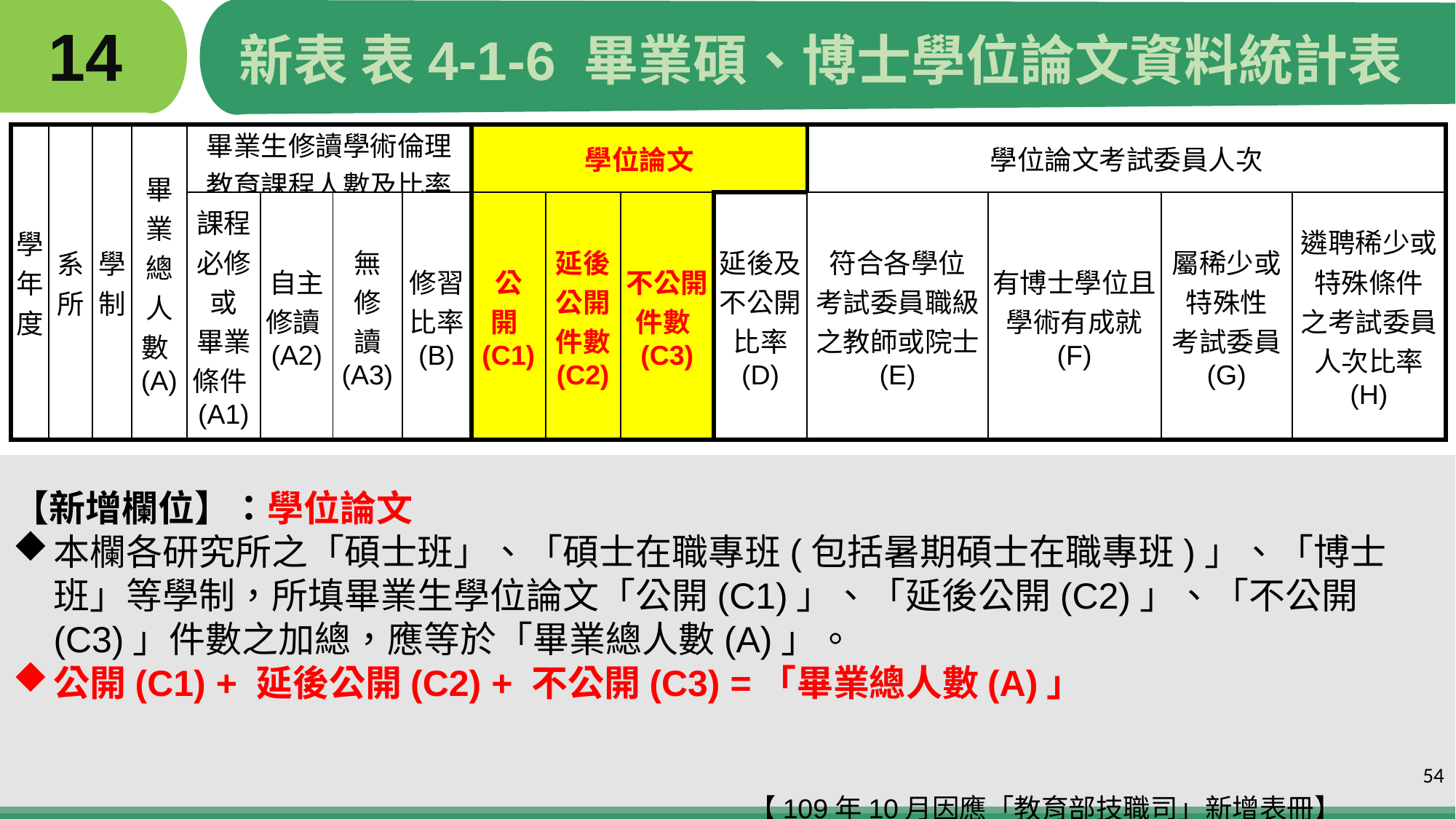

# 14
新表 表4-1-6 畢業碩、博士學位論文資料統計表
| 學年度 | 系所 | 學制 | 畢業總人數(A) | 畢業生修讀學術倫理 教育課程人數及比率 |  |  |  | 學位論文 |  |  |  | 學位論文考試委員人次 |  |  |  |
| --- | --- | --- | --- | --- | --- | --- | --- | --- | --- | --- | --- | --- | --- | --- | --- |
|  |  |  |  | 課程必修或 畢業條件(A1) | 自主修讀(A2) | 無 修 讀 (A3) | 修習比率 (B) | 公 開(C1) | 延後 公開 件數 (C2) | 不公開 件數(C3) | 延後及 不公開比率 (D) | 符合各學位 考試委員職級 之教師或院士 (E) | 有博士學位且學術有成就 (F) | 屬稀少或 特殊性 考試委員 (G) | 遴聘稀少或 特殊條件 之考試委員 人次比率 (H) |
【新增欄位】：學位論文
本欄各研究所之「碩士班」、「碩士在職專班(包括暑期碩士在職專班)」、「博士班」等學制，所填畢業生學位論文「公開(C1)」、「延後公開(C2)」、「不公開(C3)」件數之加總，應等於「畢業總人數(A)」。
公開(C1) + 延後公開(C2) + 不公開(C3) =「畢業總人數(A)」

                                                                                                                      【109年10月因應「教育部技職司」新增表冊】

54